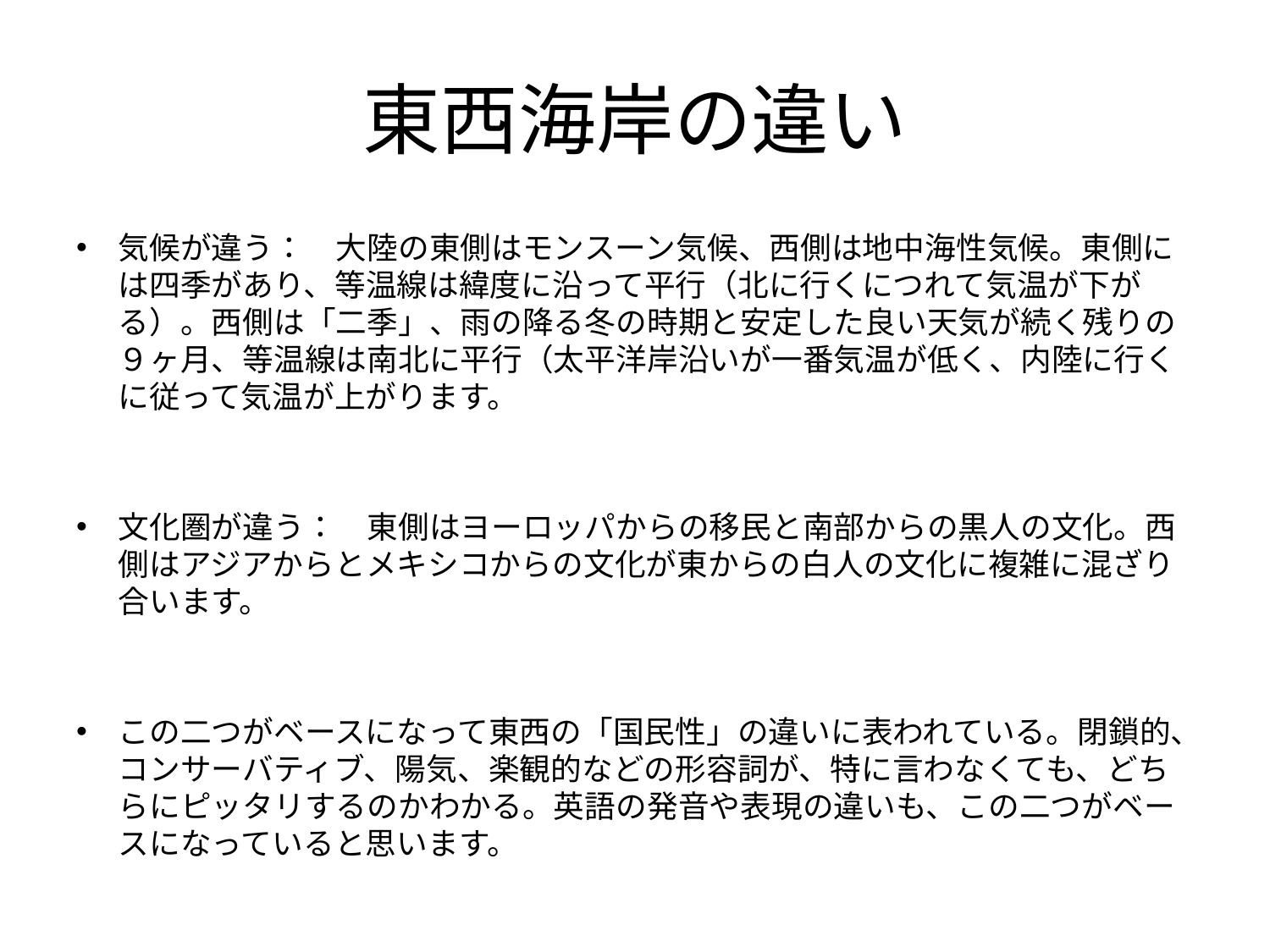

# 東西海岸の違い
気候が違う：　大陸の東側はモンスーン気候、西側は地中海性気候。東側には四季があり、等温線は緯度に沿って平行（北に行くにつれて気温が下がる）。西側は「二季」、雨の降る冬の時期と安定した良い天気が続く残りの９ヶ月、等温線は南北に平行（太平洋岸沿いが一番気温が低く、内陸に行くに従って気温が上がります。

文化圏が違う：　東側はヨーロッパからの移民と南部からの黒人の文化。西側はアジアからとメキシコからの文化が東からの白人の文化に複雑に混ざり合います。

この二つがベースになって東西の「国民性」の違いに表われている。閉鎖的、コンサーバティブ、陽気、楽観的などの形容詞が、特に言わなくても、どちらにピッタリするのかわかる。英語の発音や表現の違いも、この二つがベースになっていると思います。